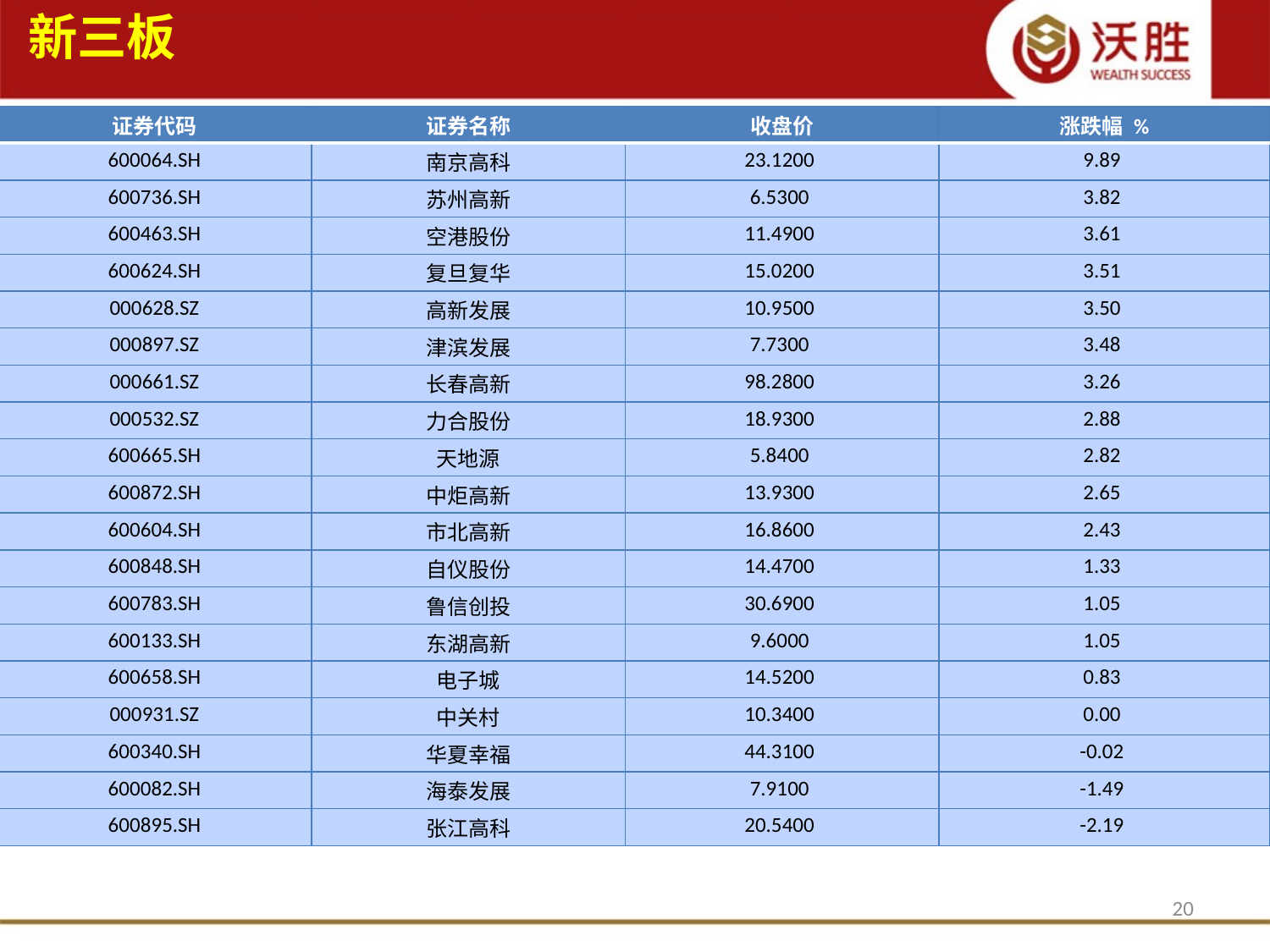

新三板
| 证券代码 | 证券名称 | 收盘价 | 涨跌幅 % |
| --- | --- | --- | --- |
| 600064.SH | 南京高科 | 23.1200 | 9.89 |
| 600736.SH | 苏州高新 | 6.5300 | 3.82 |
| 600463.SH | 空港股份 | 11.4900 | 3.61 |
| 600624.SH | 复旦复华 | 15.0200 | 3.51 |
| 000628.SZ | 高新发展 | 10.9500 | 3.50 |
| 000897.SZ | 津滨发展 | 7.7300 | 3.48 |
| 000661.SZ | 长春高新 | 98.2800 | 3.26 |
| 000532.SZ | 力合股份 | 18.9300 | 2.88 |
| 600665.SH | 天地源 | 5.8400 | 2.82 |
| 600872.SH | 中炬高新 | 13.9300 | 2.65 |
| 600604.SH | 市北高新 | 16.8600 | 2.43 |
| 600848.SH | 自仪股份 | 14.4700 | 1.33 |
| 600783.SH | 鲁信创投 | 30.6900 | 1.05 |
| 600133.SH | 东湖高新 | 9.6000 | 1.05 |
| 600658.SH | 电子城 | 14.5200 | 0.83 |
| 000931.SZ | 中关村 | 10.3400 | 0.00 |
| 600340.SH | 华夏幸福 | 44.3100 | -0.02 |
| 600082.SH | 海泰发展 | 7.9100 | -1.49 |
| 600895.SH | 张江高科 | 20.5400 | -2.19 |
20